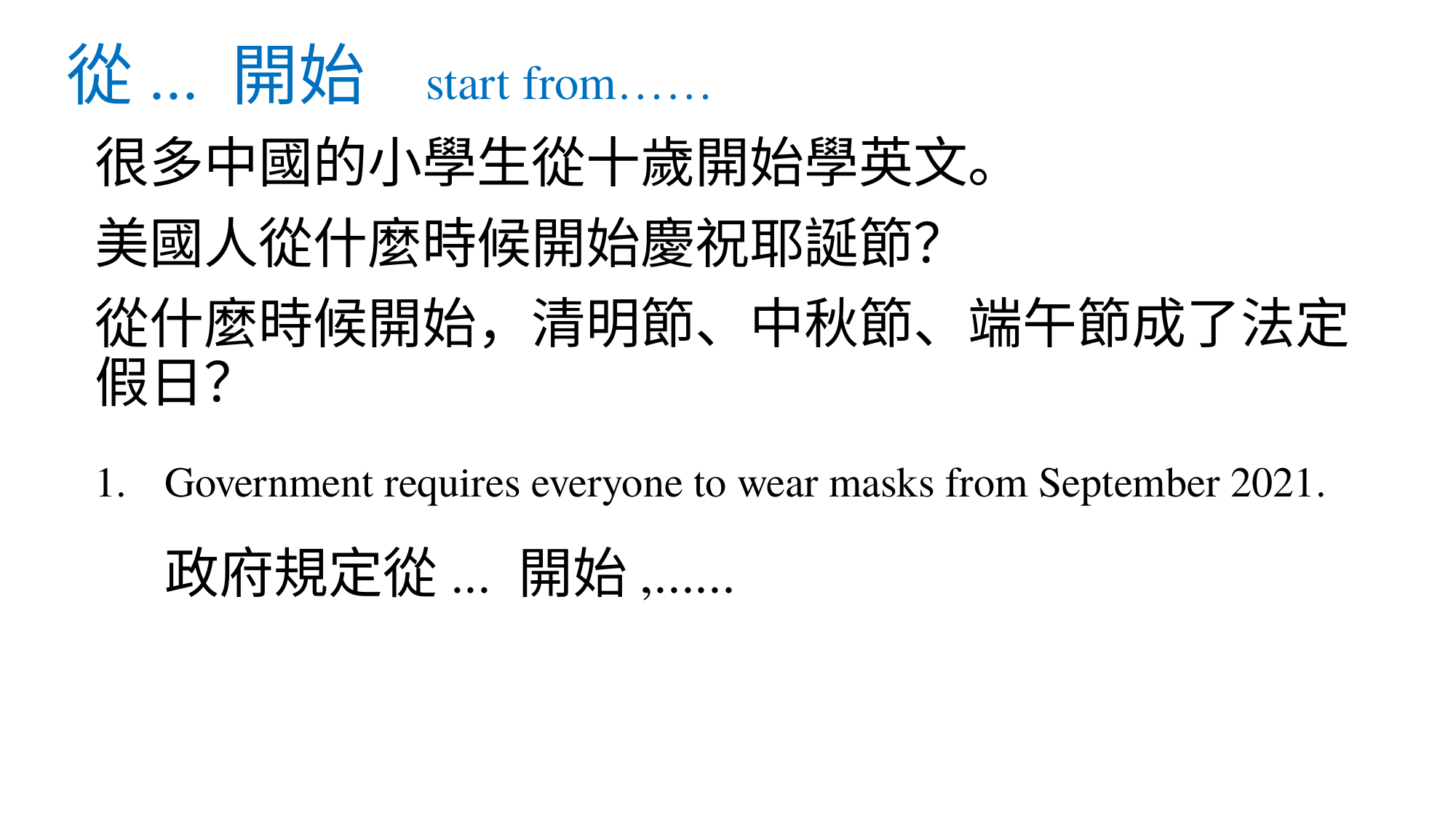

# 從... 開始   start from……
很多中國的小學生從十歲開始學英文。
美國人從什麼時候開始慶祝耶誕節？
從什麼時候開始，清明節、中秋節、端午節成了法定假日？
Government requires everyone to wear masks from September 2021.   政府規定從... 開始,......